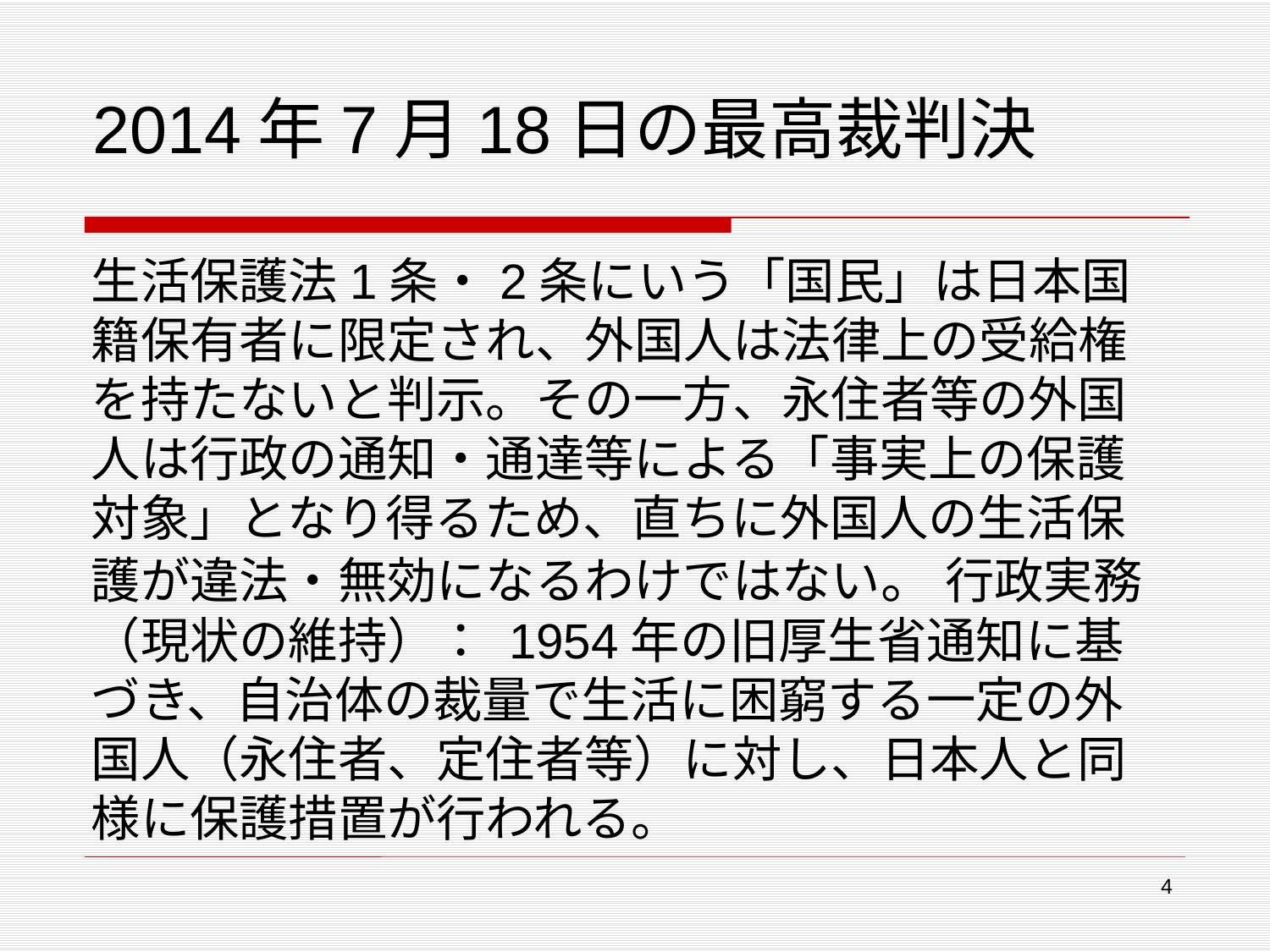

# 2014年7月18日の最高裁判決
生活保護法1条・2条にいう「国民」は日本国籍保有者に限定され、外国人は法律上の受給権を持たないと判示。その一方、永住者等の外国人は行政の通知・通達等による「事実上の保護対象」となり得るため、直ちに外国人の生活保護が違法・無効になるわけではない。 行政実務（現状の維持）： 1954年の旧厚生省通知に基づき、自治体の裁量で生活に困窮する一定の外国人（永住者、定住者等）に対し、日本人と同様に保護措置が行われる。
4